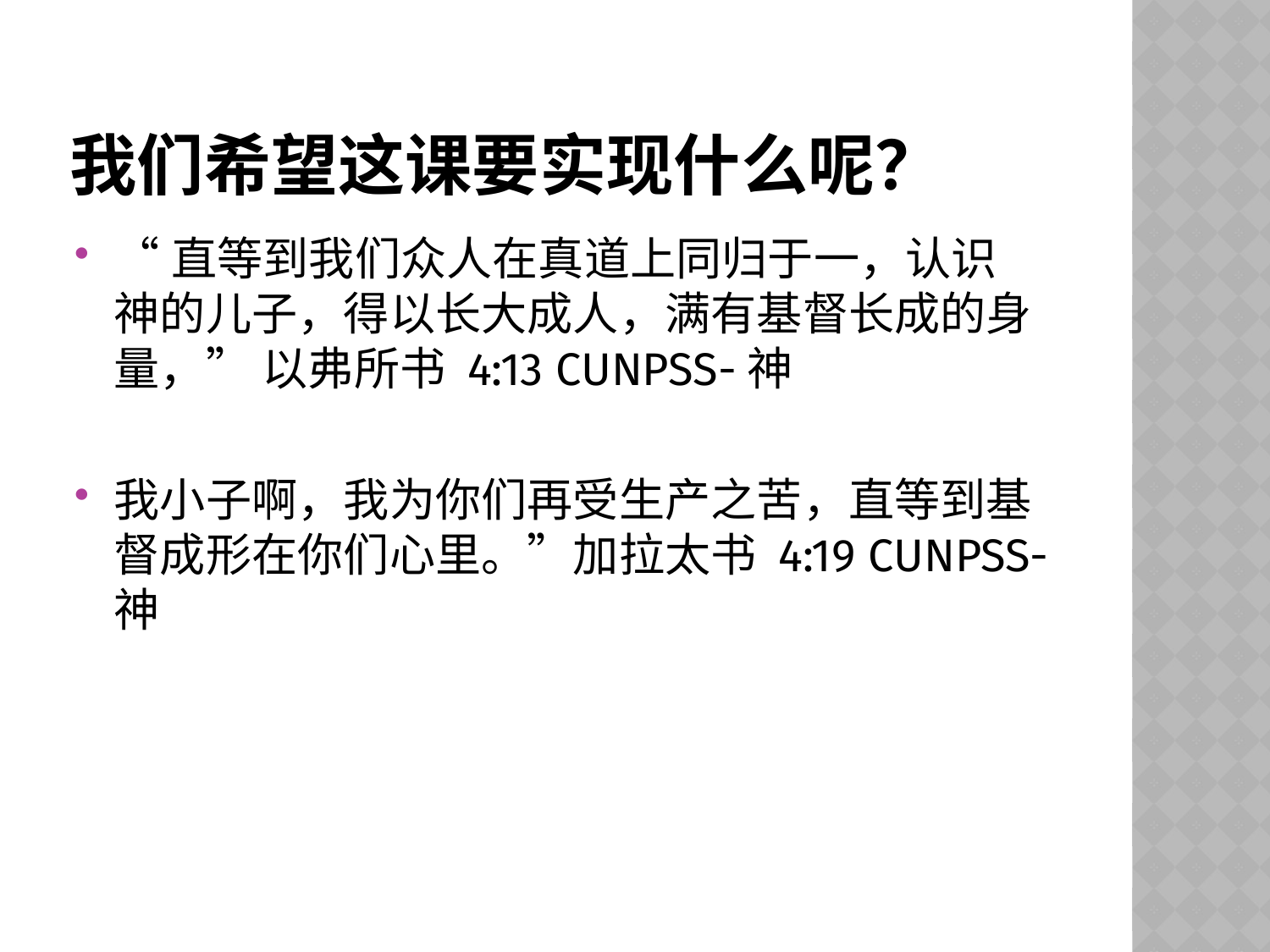

# 我们希望这课要实现什么呢？
“直等到我们众人在真道上同归于一，认识　神的儿子，得以长大成人，满有基督长成的身量，” 以弗所书 4:13 CUNPSS-神

我小子啊，我为你们再受生产之苦，直等到基督成形在你们心里。”加拉太书 4:19 CUNPSS-神